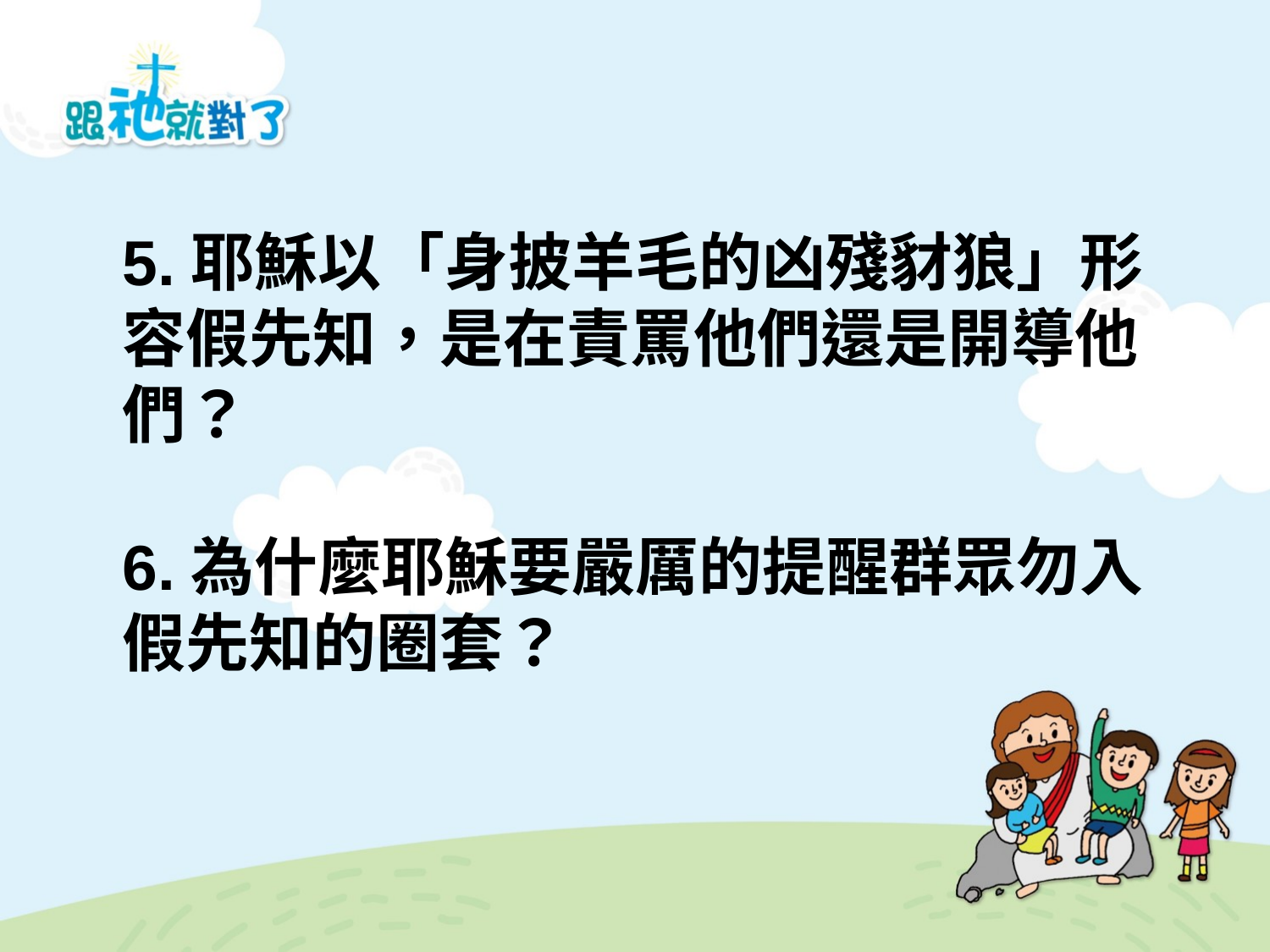

5.耶穌以「身披羊毛的凶殘豺狼」形容假先知，是在責罵他們還是開導他們？

6.為什麼耶穌要嚴厲的提醒群眾勿入假先知的圈套？